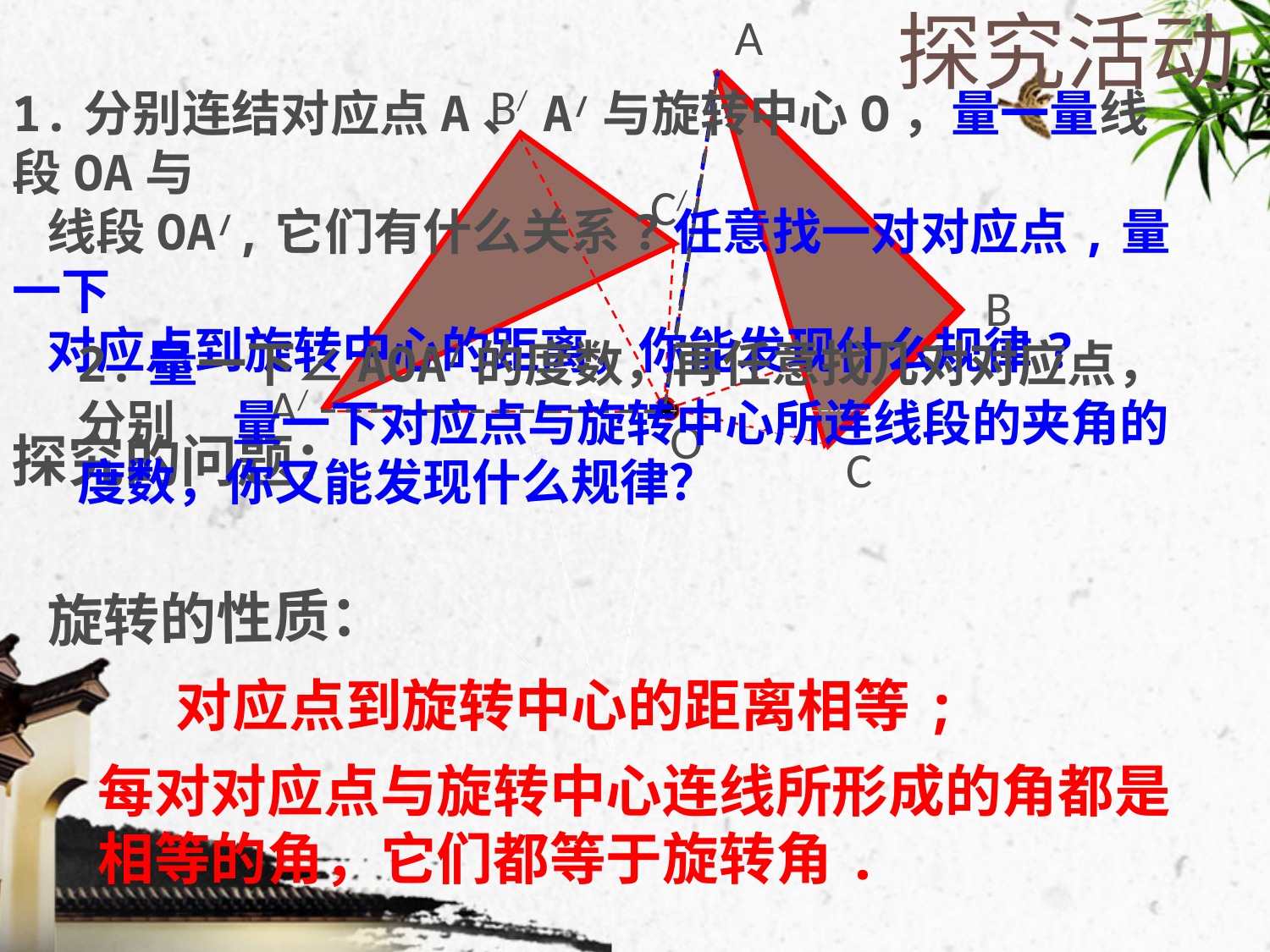

A
# 探究活动

B/

1.分别连结对应点A、A/与旋转中心O，量一量线段OA与
  线段OA/,它们有什么关系?任意找一对对应点,量一下
  对应点到旋转中心的距离，你能发现什么规律?

C/

B

2.量一下∠AOA/的度数，再任意找几对对应点，分别     量一下对应点与旋转中心所连线段的夹角的度数，你又能发现什么规律？

A/

O

探究的问题：
C
旋转的性质：

对应点到旋转中心的距离相等;
每对对应点与旋转中心连线所形成的角都是
相等的角，它们都等于旋转角.